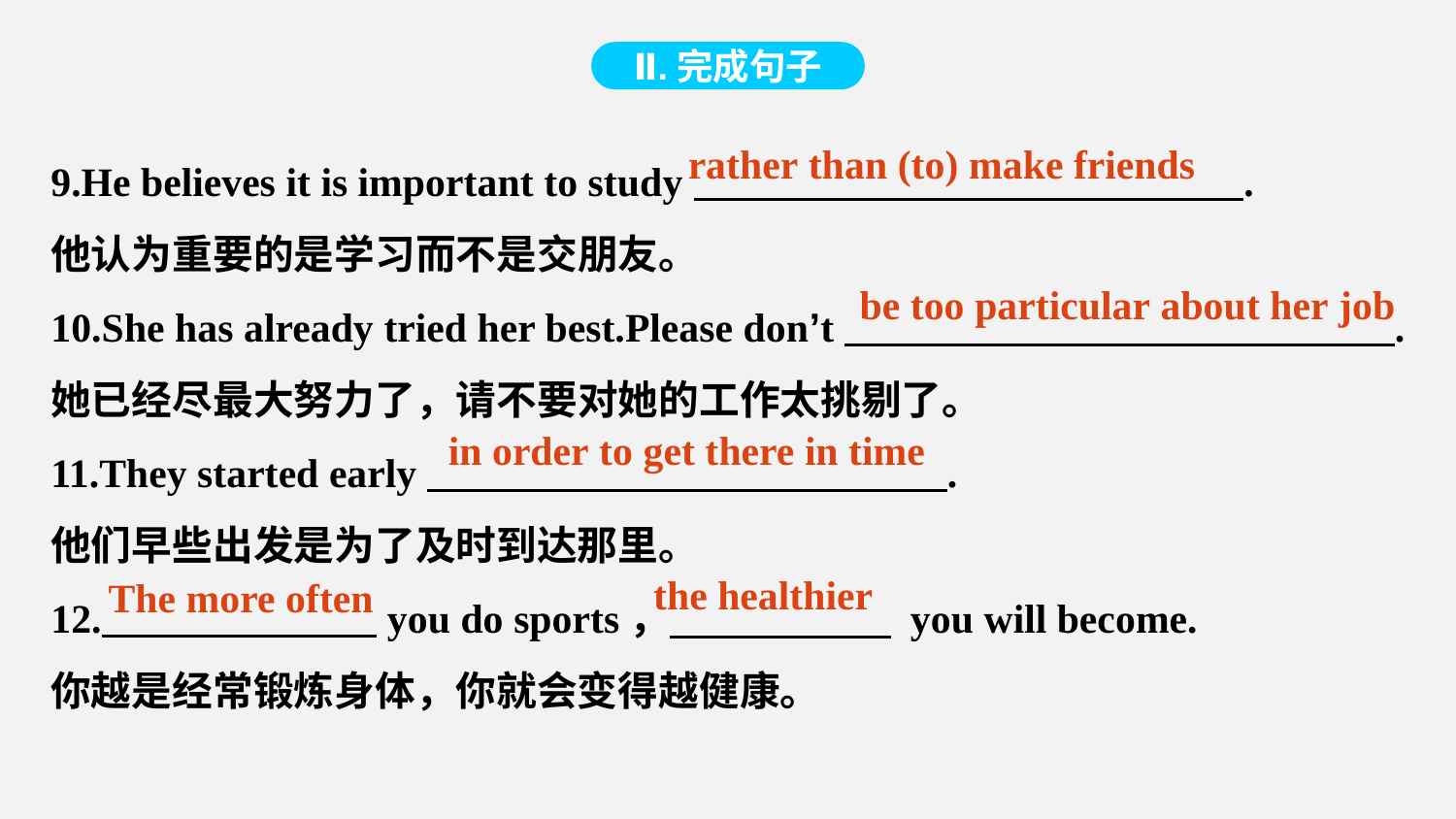

Ⅱ.完成句子
9.He believes it is important to study                                                       .
他认为重要的是学习而不是交朋友。
10.She has already tried her best.Please don’t                                                       .
她已经尽最大努力了，请不要对她的工作太挑剔了。
11.They started early                                                    .
他们早些出发是为了及时到达那里。
12.                            you do sports，                         you will become.
你越是经常锻炼身体，你就会变得越健康。
rather than (to) make friends
be too particular about her job
in order to get there in time
the healthier
The more often